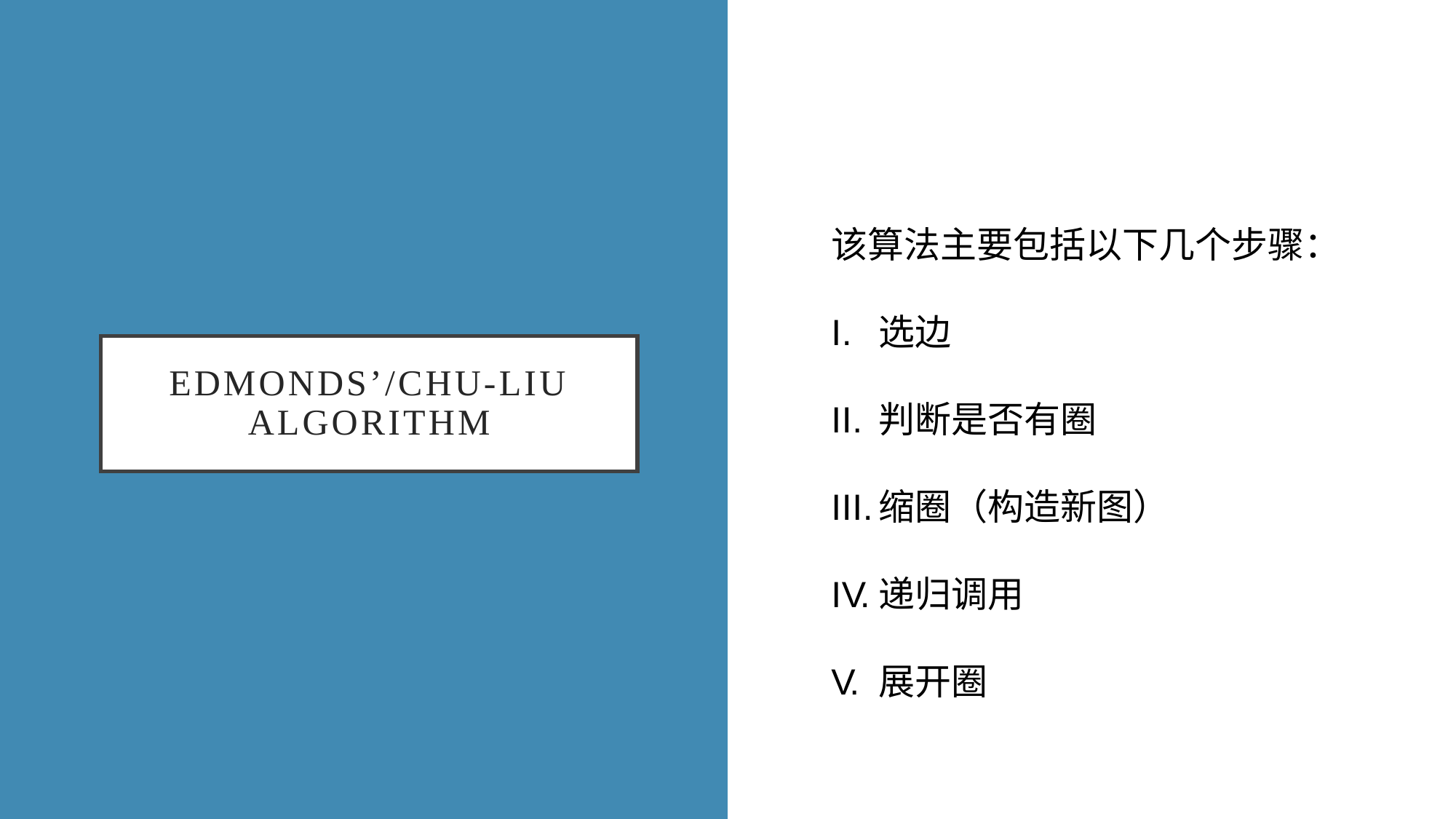

该算法主要包括以下几个步骤：
选边
判断是否有圈
缩圈（构造新图）
递归调用
展开圈
Edmonds’/chu-liu algorithm